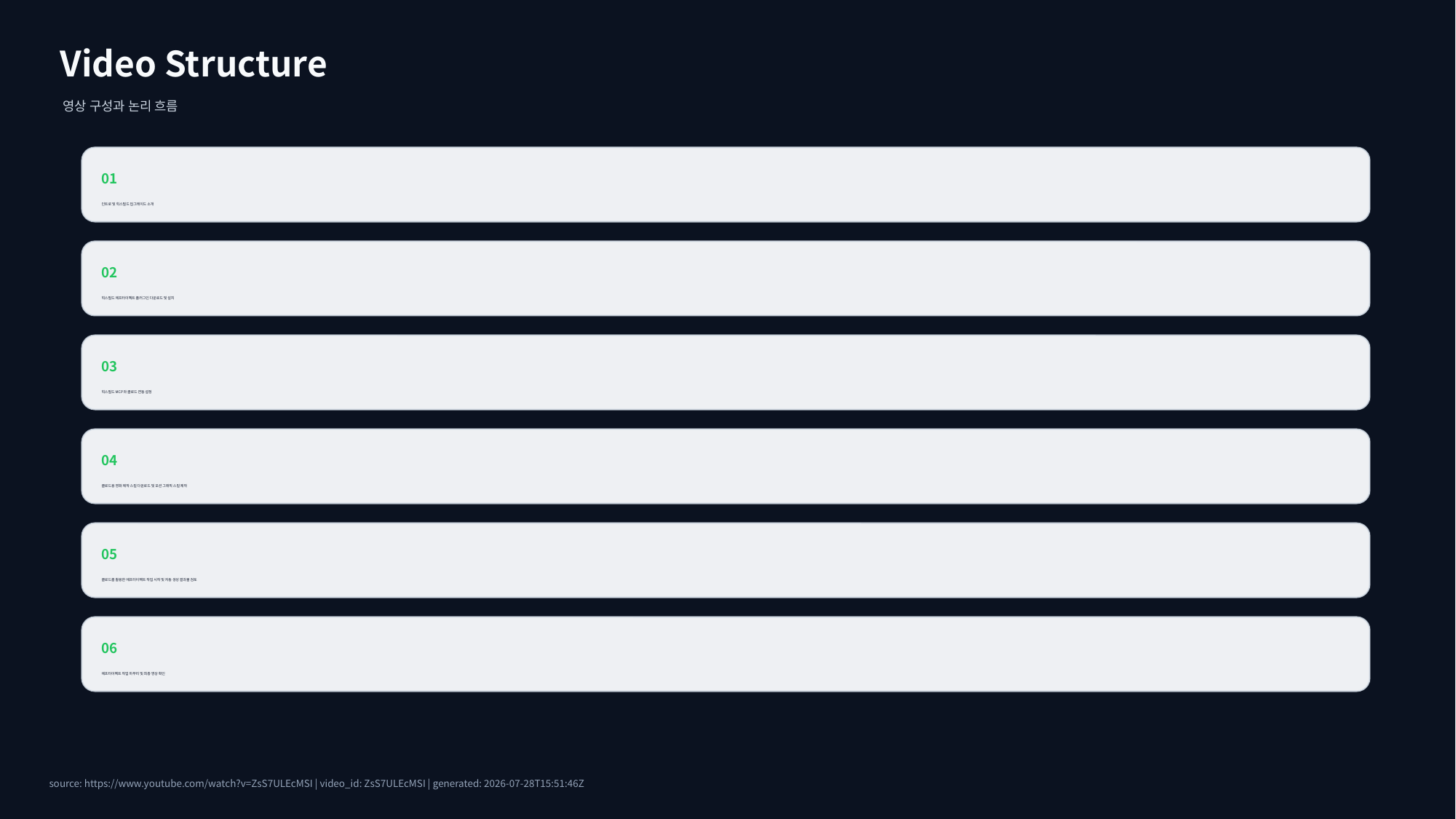

Video Structure
영상 구성과 논리 흐름

01
인트로 및 힉스필드 업그레이드 소개

02
힉스필드 에프터이펙트 플러그인 다운로드 및 설치

03
힉스필드 MCP와 클로드 연동 설정

04
클로드용 영화 제작 스킬 다운로드 및 모션 그래픽 스킬 제작

05
클로드를 활용한 에프터이펙트 작업 시작 및 자동 생성 결과물 검토

06
에프터이펙트 작업 마무리 및 최종 영상 확인
source: https://www.youtube.com/watch?v=ZsS7ULEcMSI | video_id: ZsS7ULEcMSI | generated: 2026-07-28T15:51:46Z